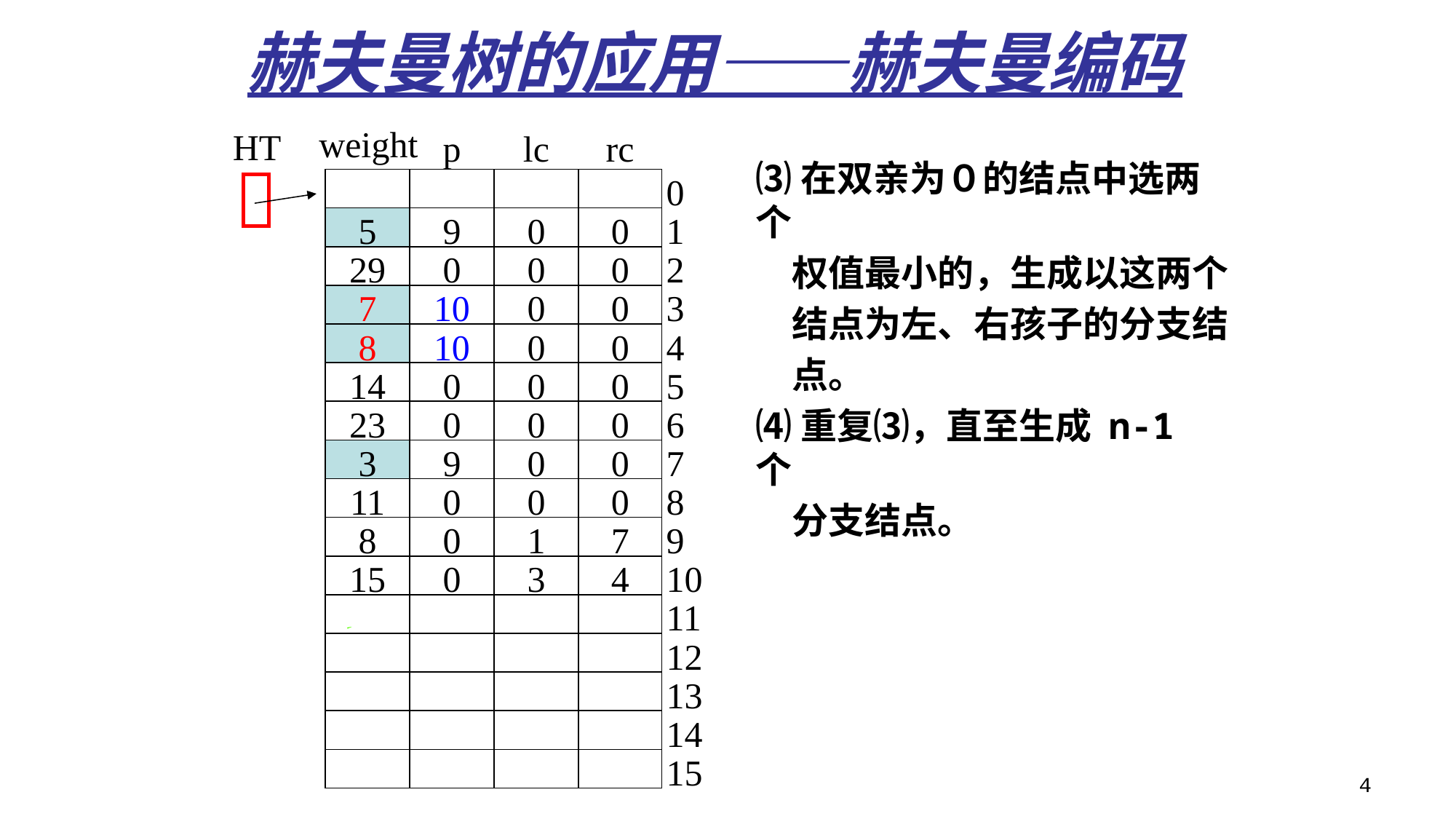

# 赫夫曼树的应用——赫夫曼编码
weight
HT
p
lc
rc
⑶在双亲为０的结点中选两个
　权值最小的，生成以这两个
　结点为左、右孩子的分支结
　点。
⑷重复⑶，直至生成 n-1 个
　分支结点。

0

5
9
0
0
1
29
0
0
0
2
7
10
0
0
3
8
10
0
0
4
14
0
0
0
5
23
0
0
0
6
3
9
0
0
7
11
0
0
0
8
8
0
1
7
9
15
0
3
4
10

11

12

13

14

15
4